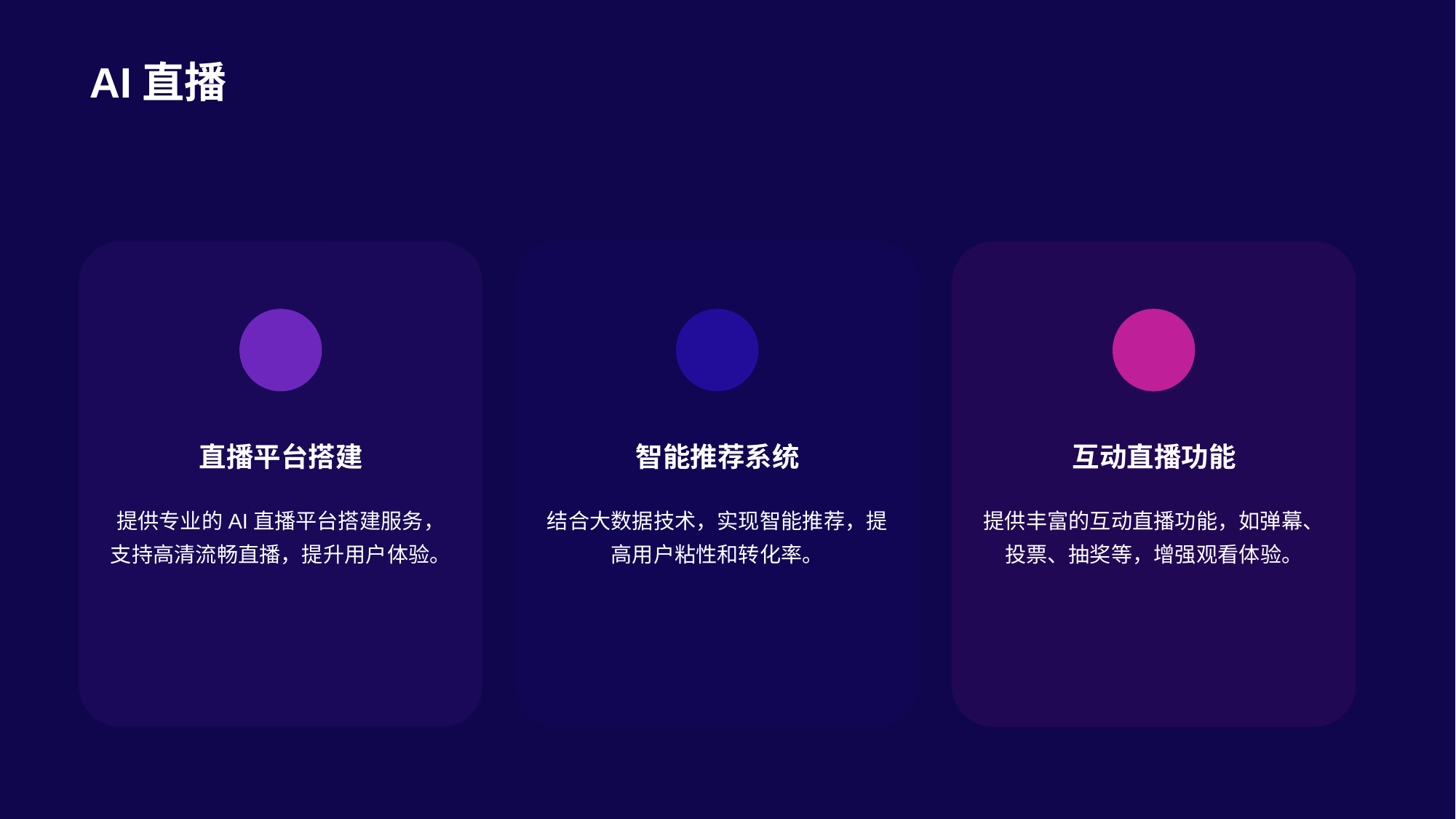

AI直播

直播平台搭建
提供专业的AI直播平台搭建服务，支持高清流畅直播，提升用户体验。

智能推荐系统
结合大数据技术，实现智能推荐，提高用户粘性和转化率。

互动直播功能
提供丰富的互动直播功能，如弹幕、投票、抽奖等，增强观看体验。